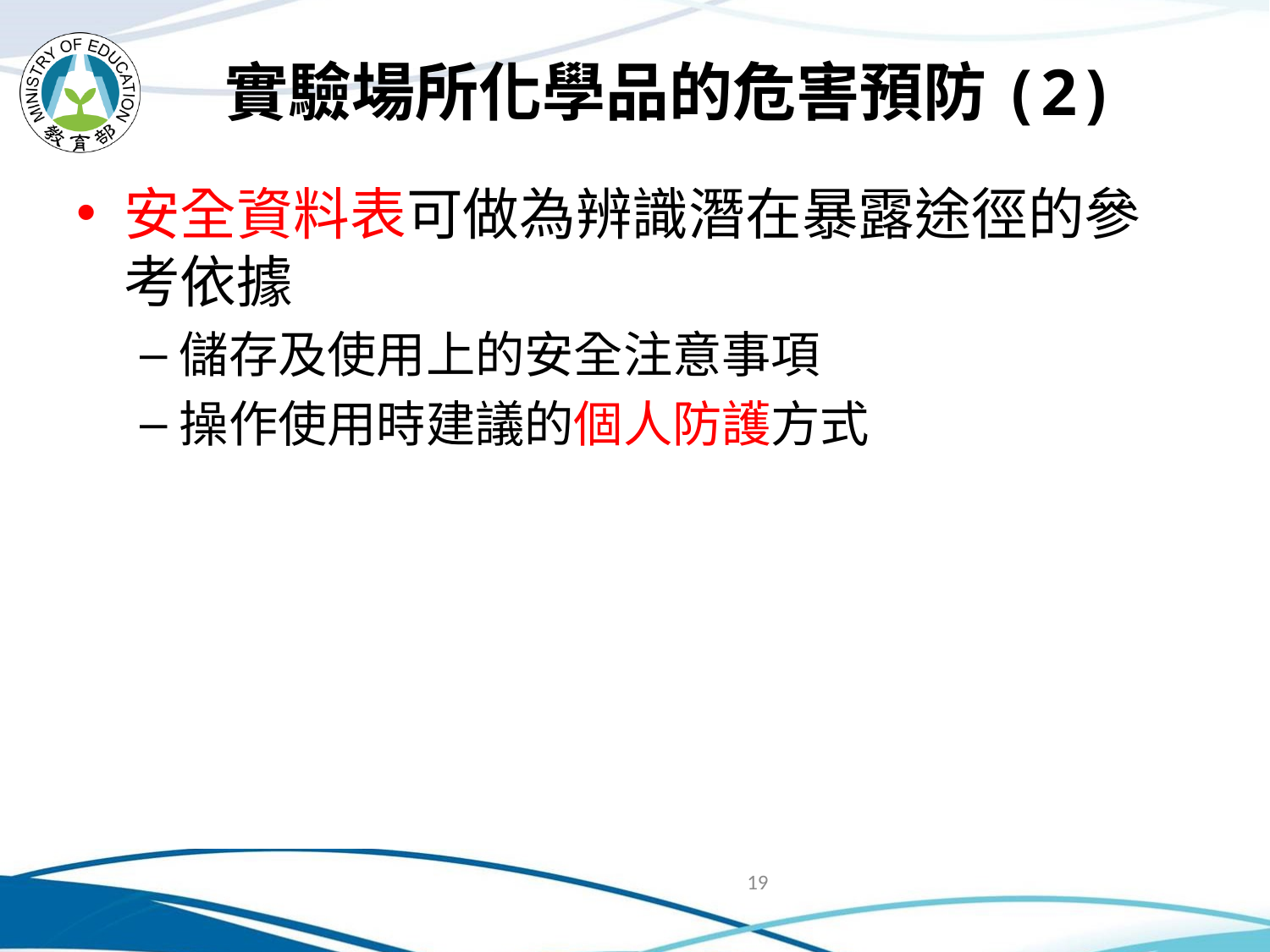

# 實驗場所化學品的危害預防(2)
安全資料表可做為辨識潛在暴露途徑的參考依據
儲存及使用上的安全注意事項
操作使用時建議的個人防護方式
19